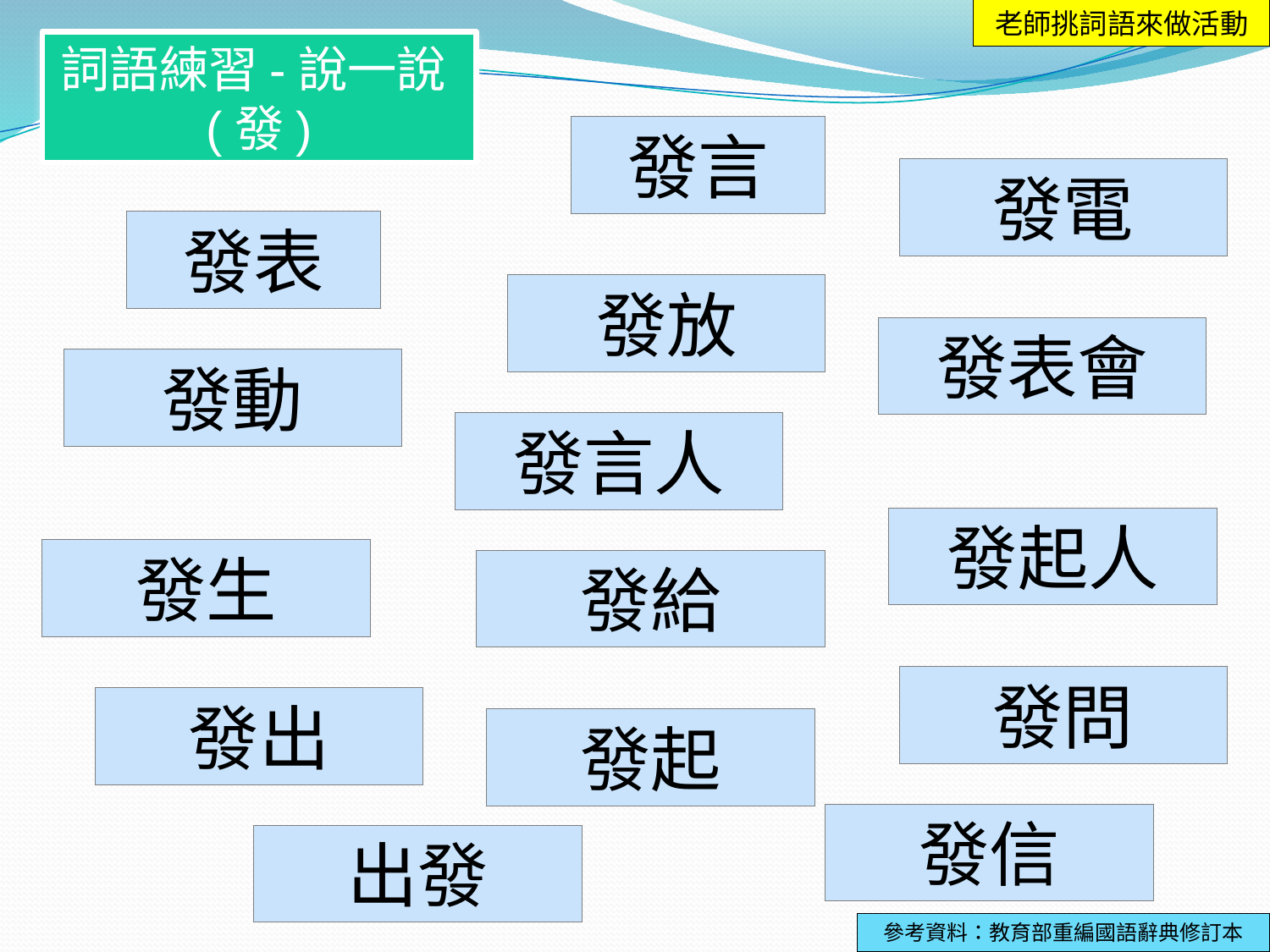

老師挑詞語來做活動
詞語練習-說一說(發)
發言
發電
發表
發放
發表會
發動
發言人
發起人
發生
發給
發問
發出
發起
發信
出發
參考資料：教育部重編國語辭典修訂本